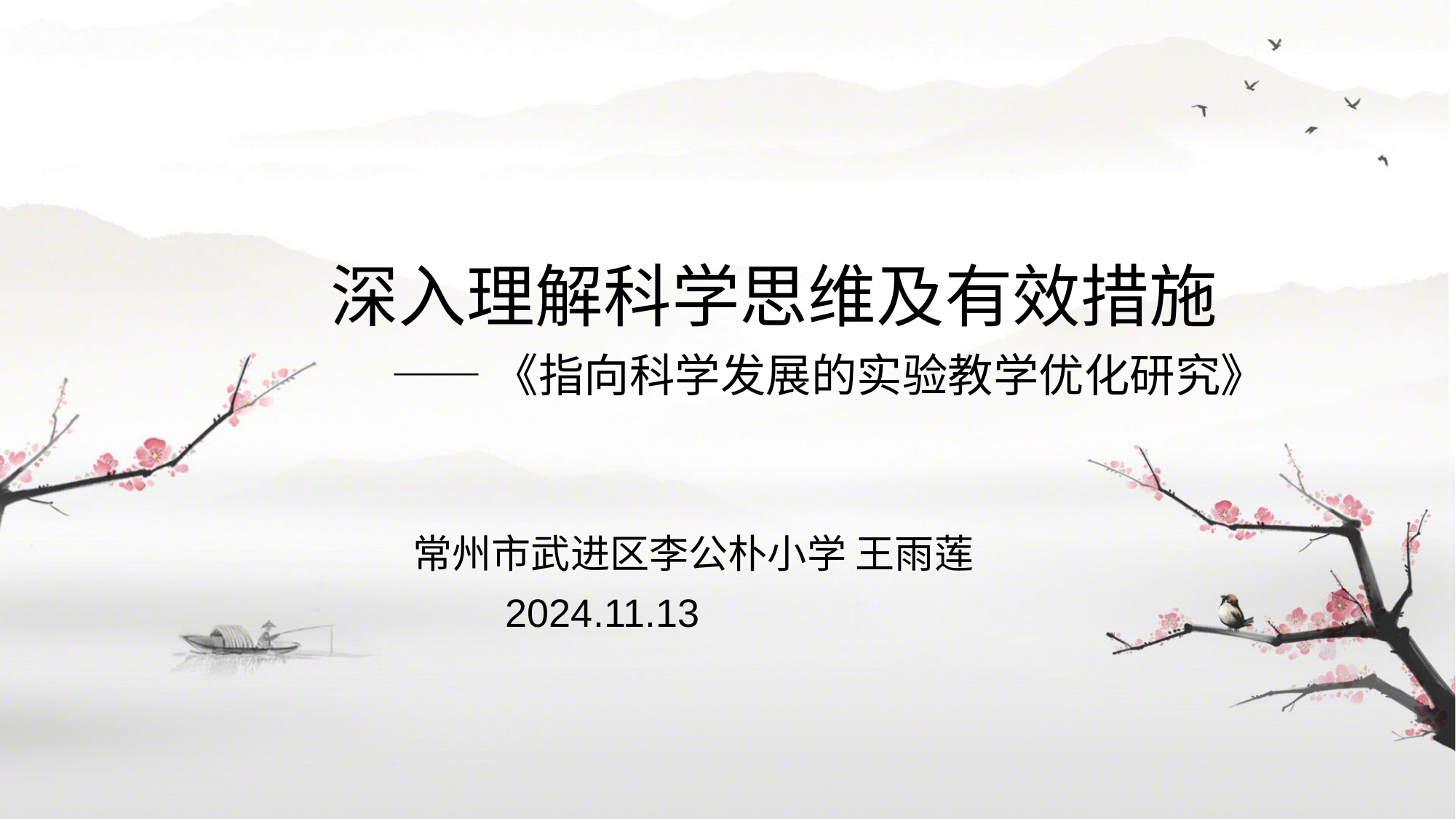

深入理解科学思维及有效措施
      ——《指向科学发展的实验教学优化研究》

       常州市武进区李公朴小学 王雨莲
                2024.11.13